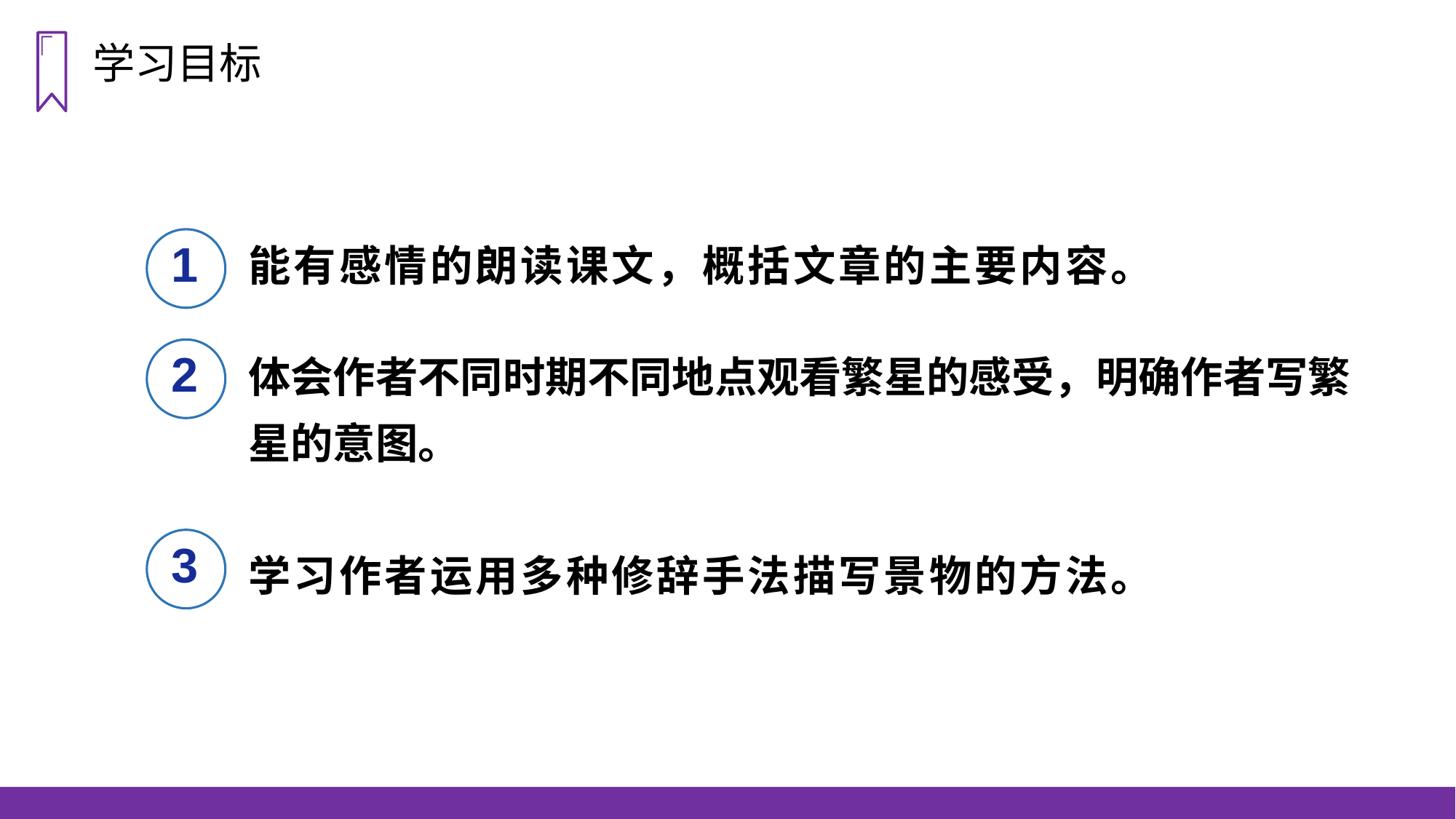

学习目标
1

能有感情的朗读课文，概括文章的主要内容。
体会作者不同时期不同地点观看繁星的感受，明确作者写繁星的意图。
2

3

学习作者运用多种修辞手法描写景物的方法。